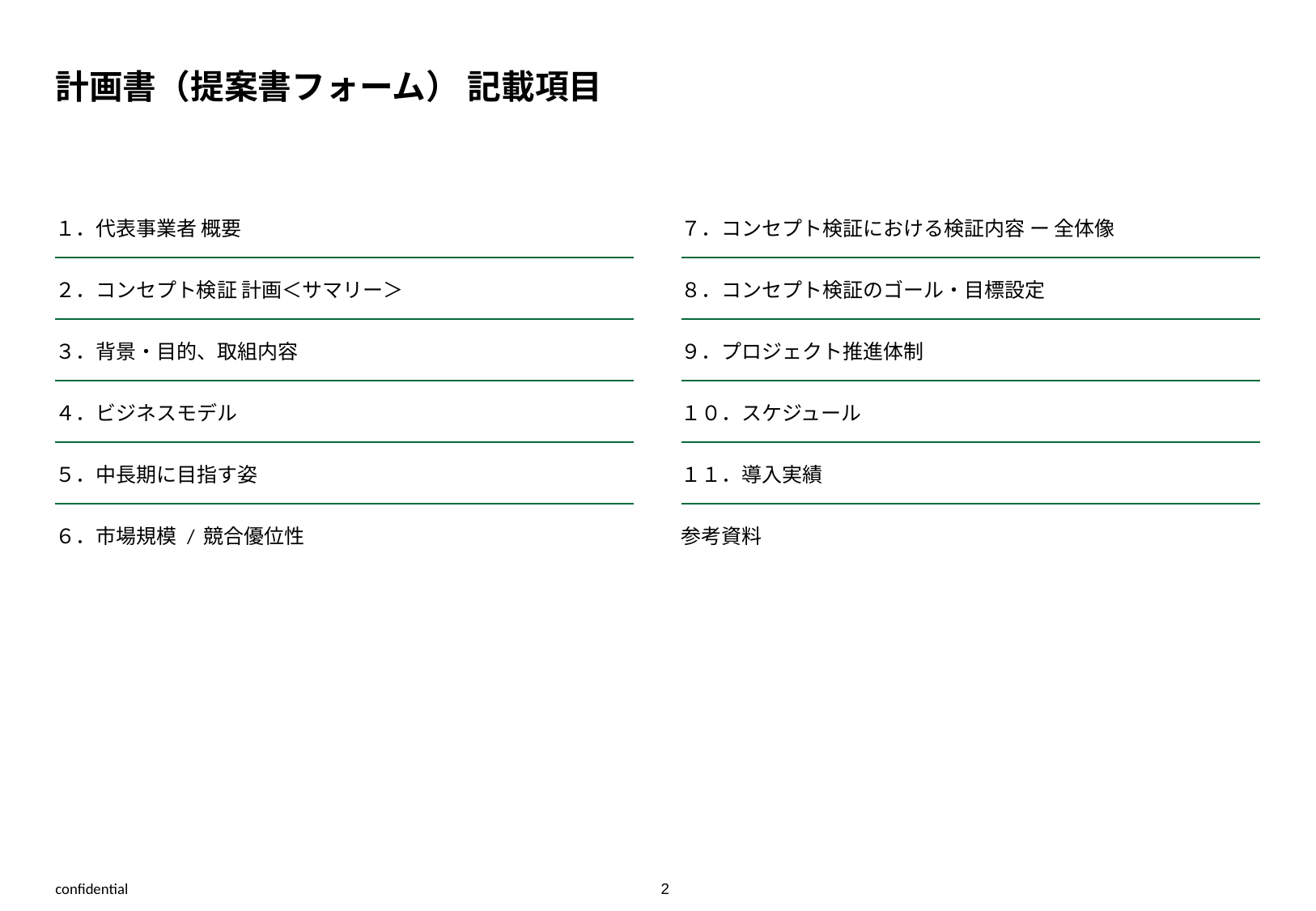

# 計画書（提案書フォーム） 記載項目
| １．代表事業者 概要 |  |
| --- | --- |
| ２．コンセプト検証 計画＜サマリー＞ |  |
| ３．背景・目的、取組内容 |  |
| ４．ビジネスモデル |  |
| ５．中長期に目指す姿 |  |
| ６．市場規模 / 競合優位性 |  |
| ７．コンセプト検証における検証内容 ー 全体像 |  |
| --- | --- |
| ８．コンセプト検証のゴール・目標設定 |  |
| ９．プロジェクト推進体制 |  |
| １０．スケジュール |  |
| １１．導入実績 |  |
| 参考資料 |  |
confidential
2